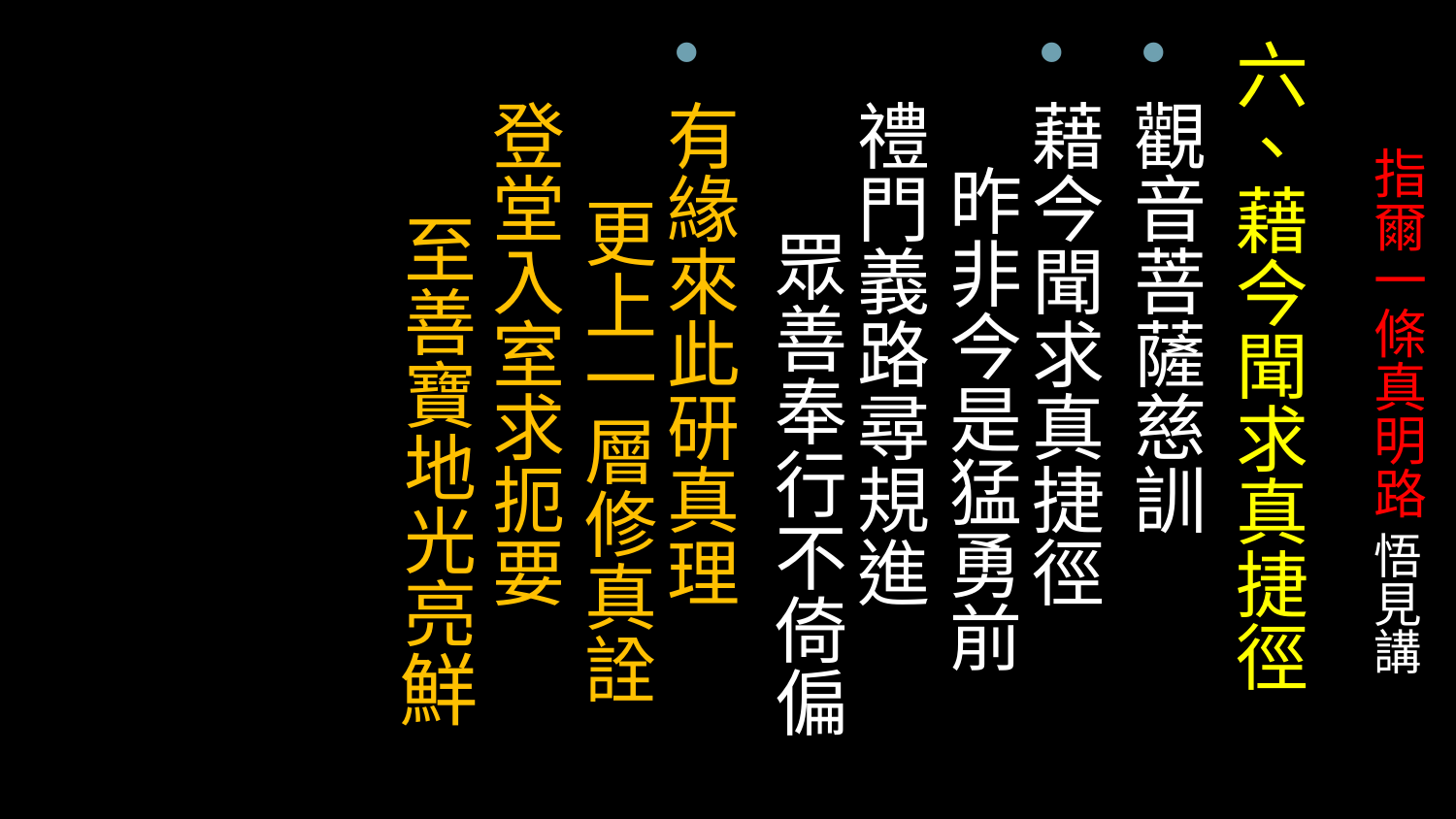

六、藉今聞求真捷徑
觀音菩薩慈訓
藉今聞求真捷徑               昨非今是猛勇前
禮門義路尋規進                   眾善奉行不倚偏
有緣來此研真理                 更上一層修真詮
登堂入室求扼要                  至善寶地光亮鮮

# 指爾一條真明路 悟見講